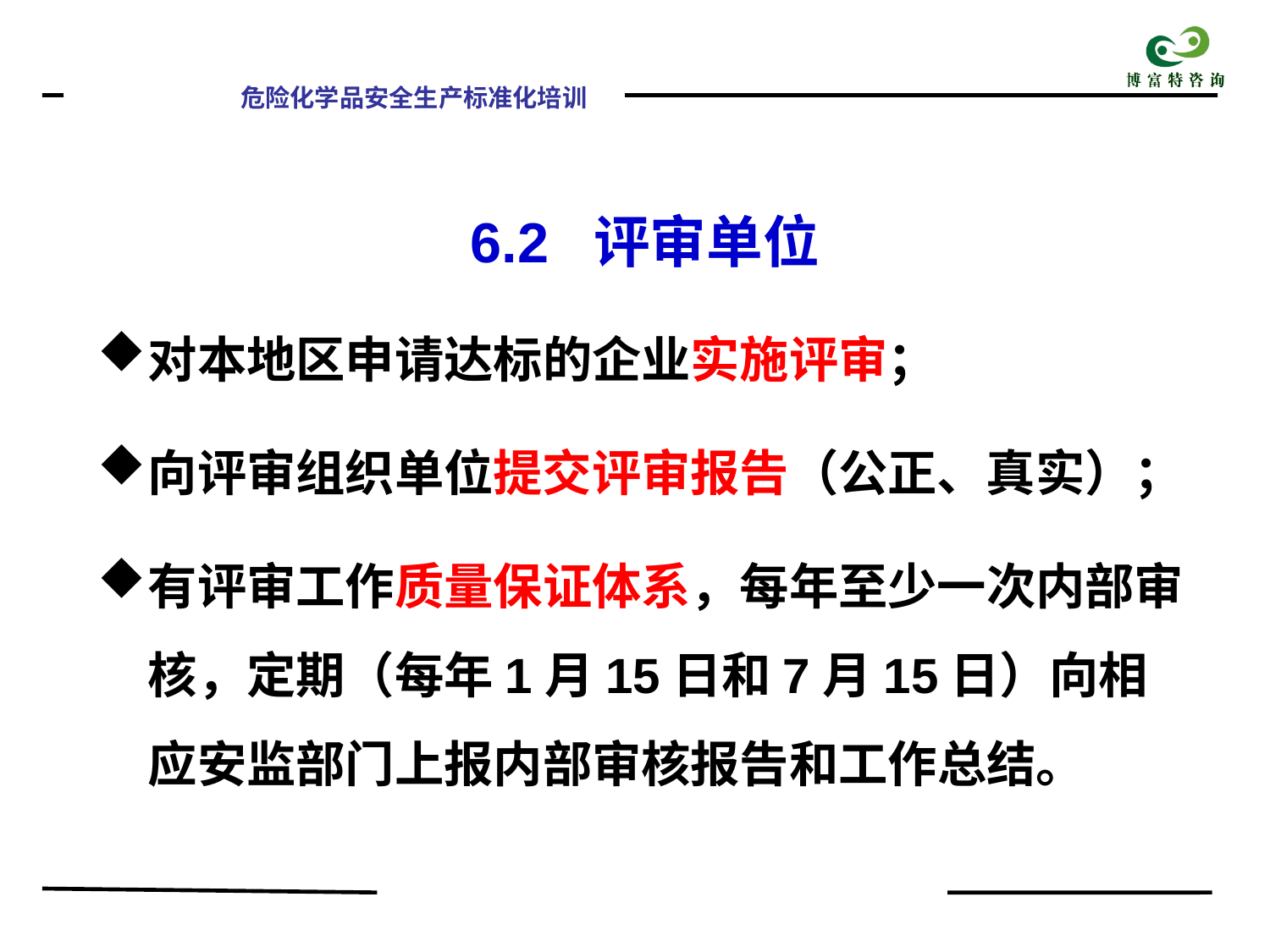

6.2  评审单位
对本地区申请达标的企业实施评审；
向评审组织单位提交评审报告（公正、真实）；
有评审工作质量保证体系，每年至少一次内部审核，定期（每年1月15日和7月15日）向相应安监部门上报内部审核报告和工作总结。